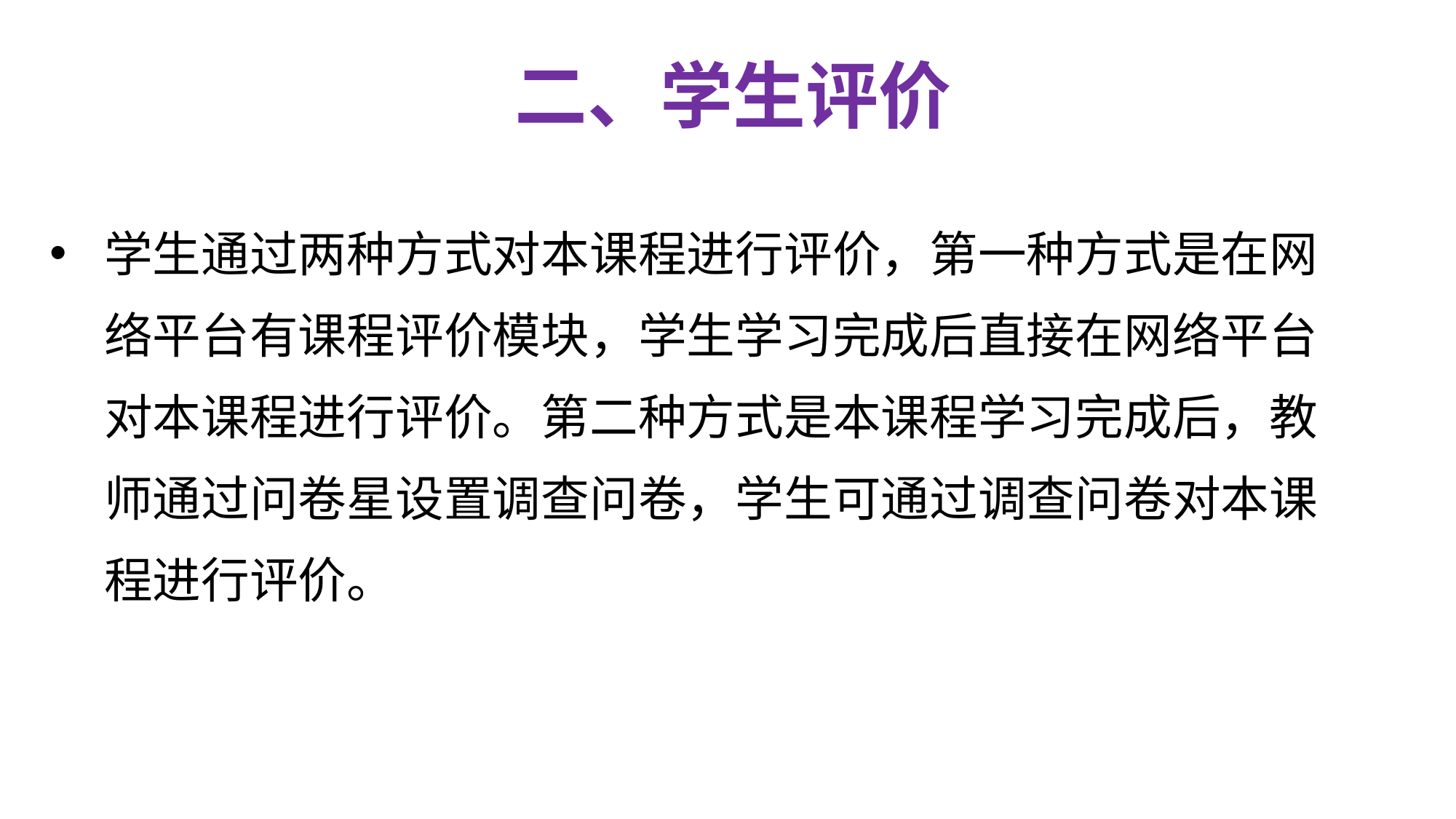

# 二、学生评价
学生通过两种方式对本课程进行评价，第一种方式是在网络平台有课程评价模块，学生学习完成后直接在网络平台对本课程进行评价。第二种方式是本课程学习完成后，教师通过问卷星设置调查问卷，学生可通过调查问卷对本课程进行评价。